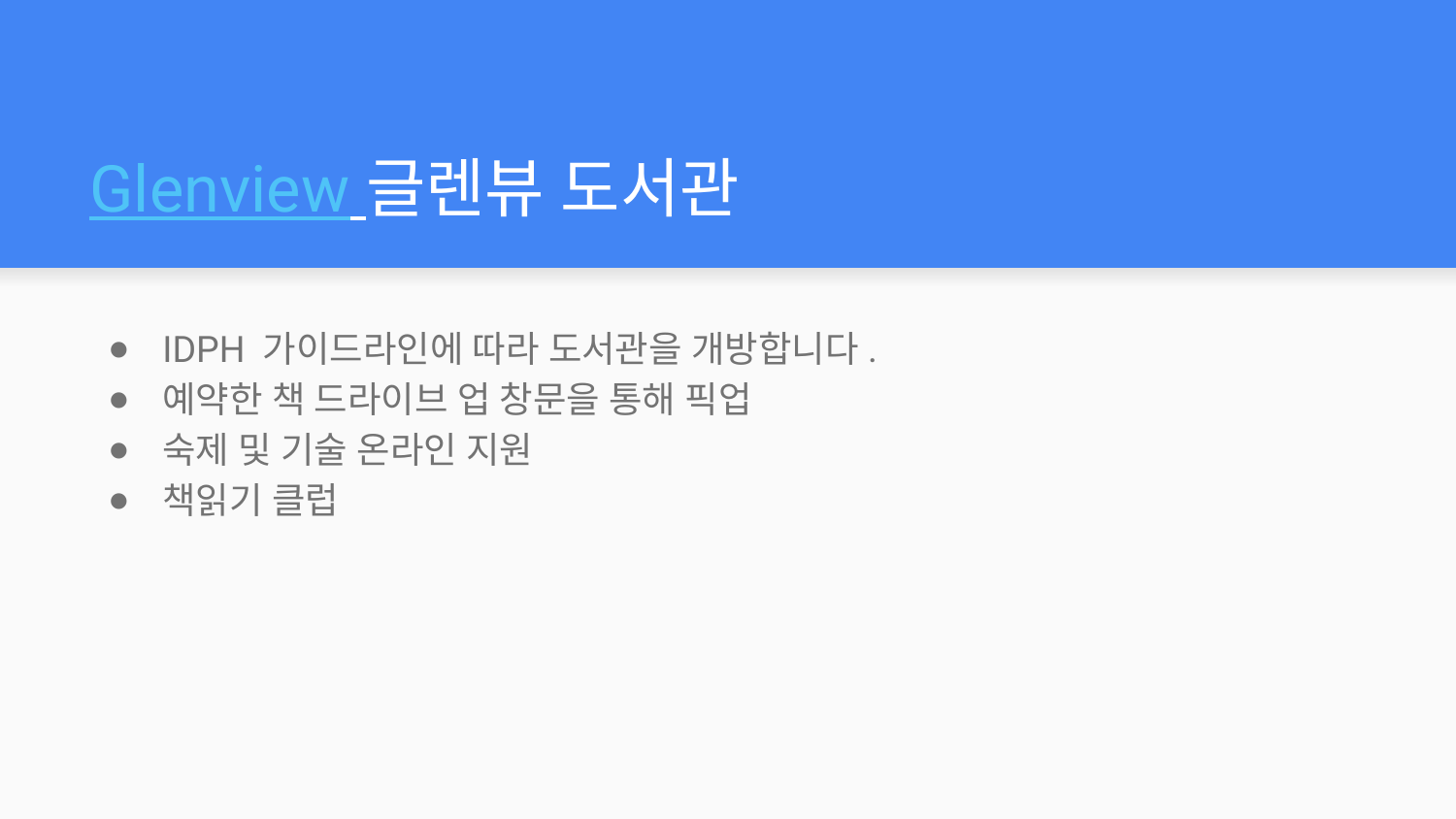

# Glenview 글렌뷰 도서관
IDPH 가이드라인에 따라 도서관을 개방합니다.
예약한 책 드라이브 업 창문을 통해 픽업
숙제 및 기술 온라인 지원
책읽기 클럽